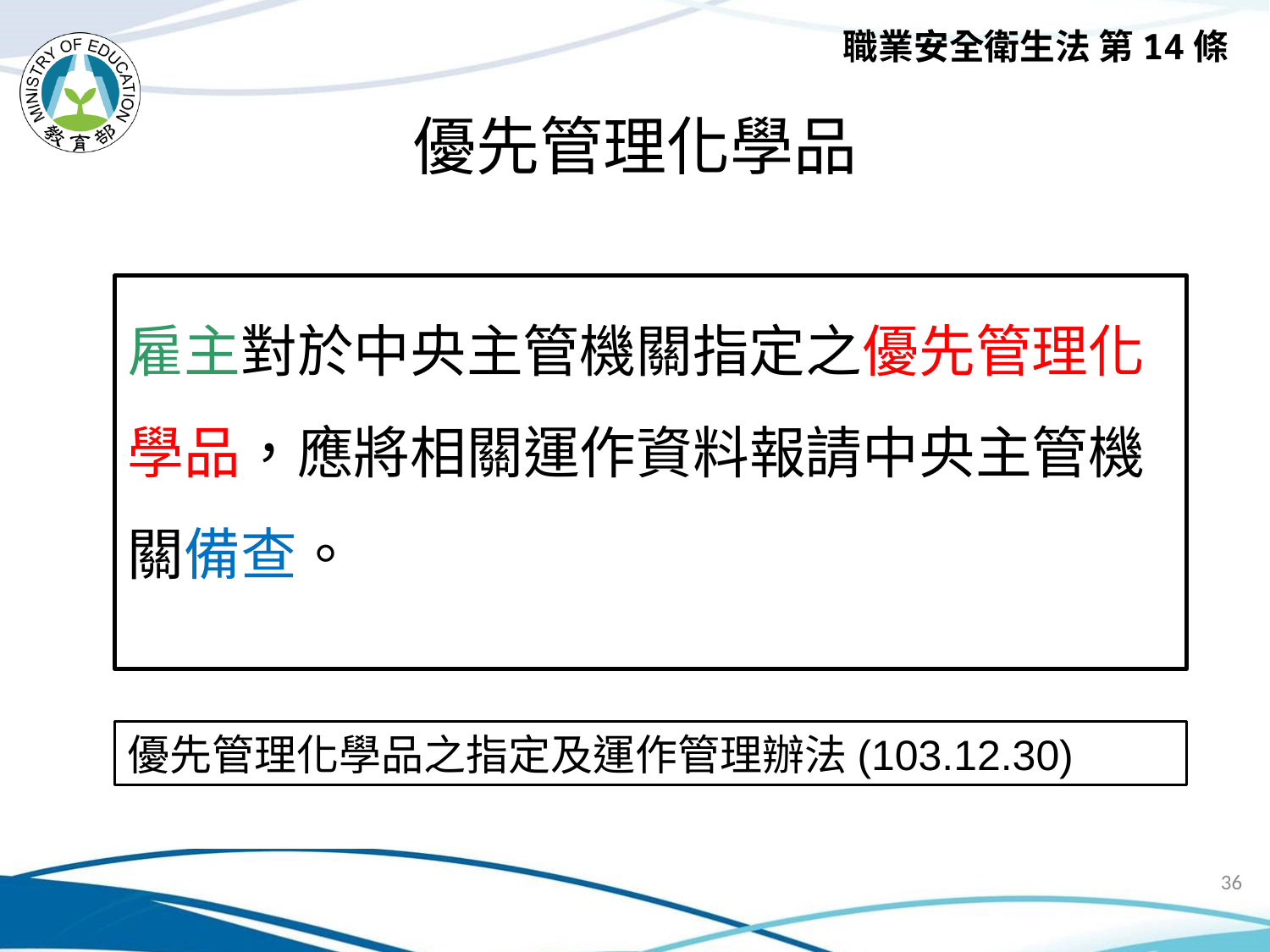

職業安全衛生法 第14條
# 優先管理化學品
雇主對於中央主管機關指定之優先管理化學品，應將相關運作資料報請中央主管機關備查。

優先管理化學品之指定及運作管理辦法(103.12.30)
36